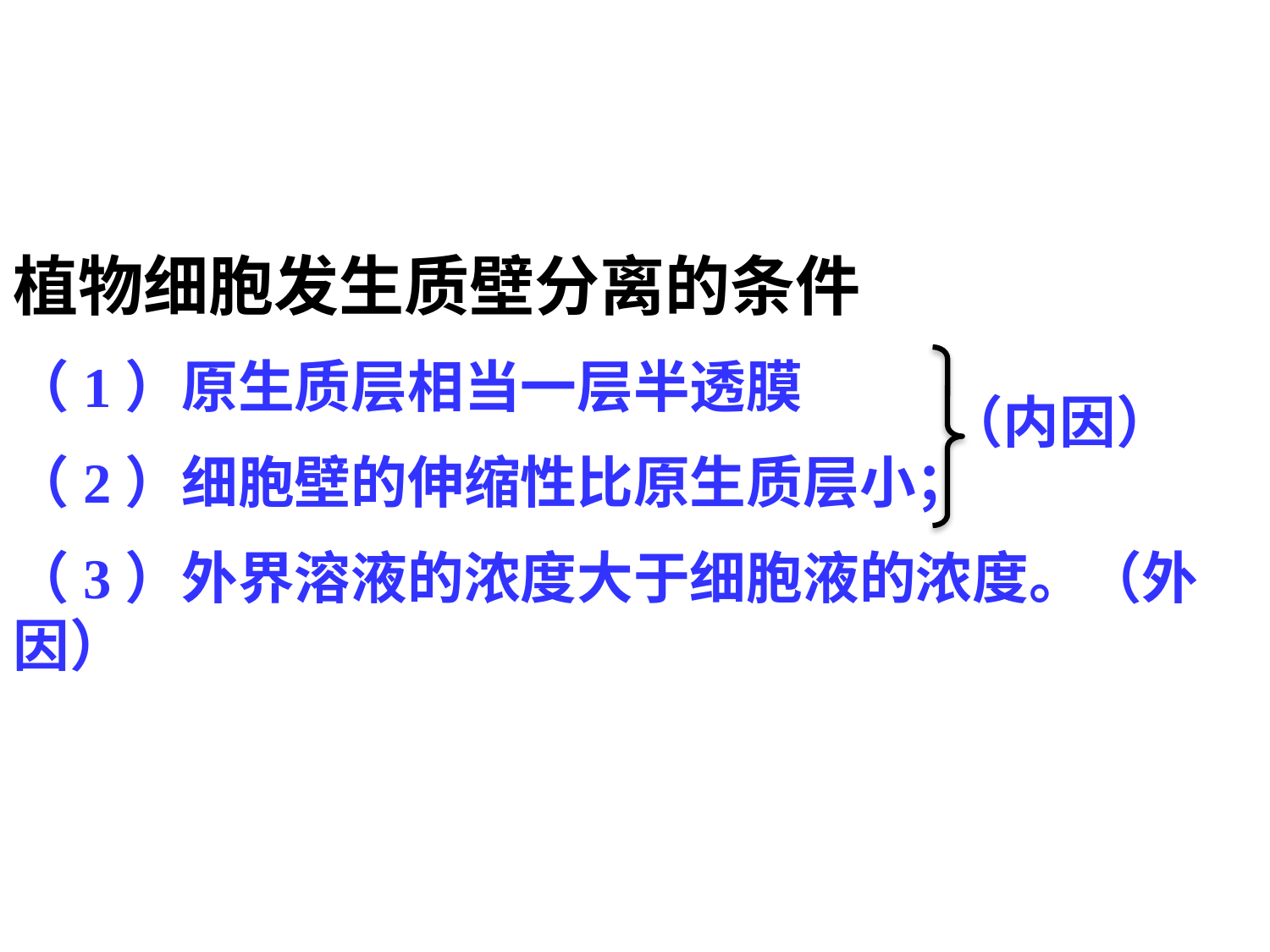

植物细胞发生质壁分离的条件
（1）原生质层相当一层半透膜
（2）细胞壁的伸缩性比原生质层小；
（3）外界溶液的浓度大于细胞液的浓度。（外因）

（内因）